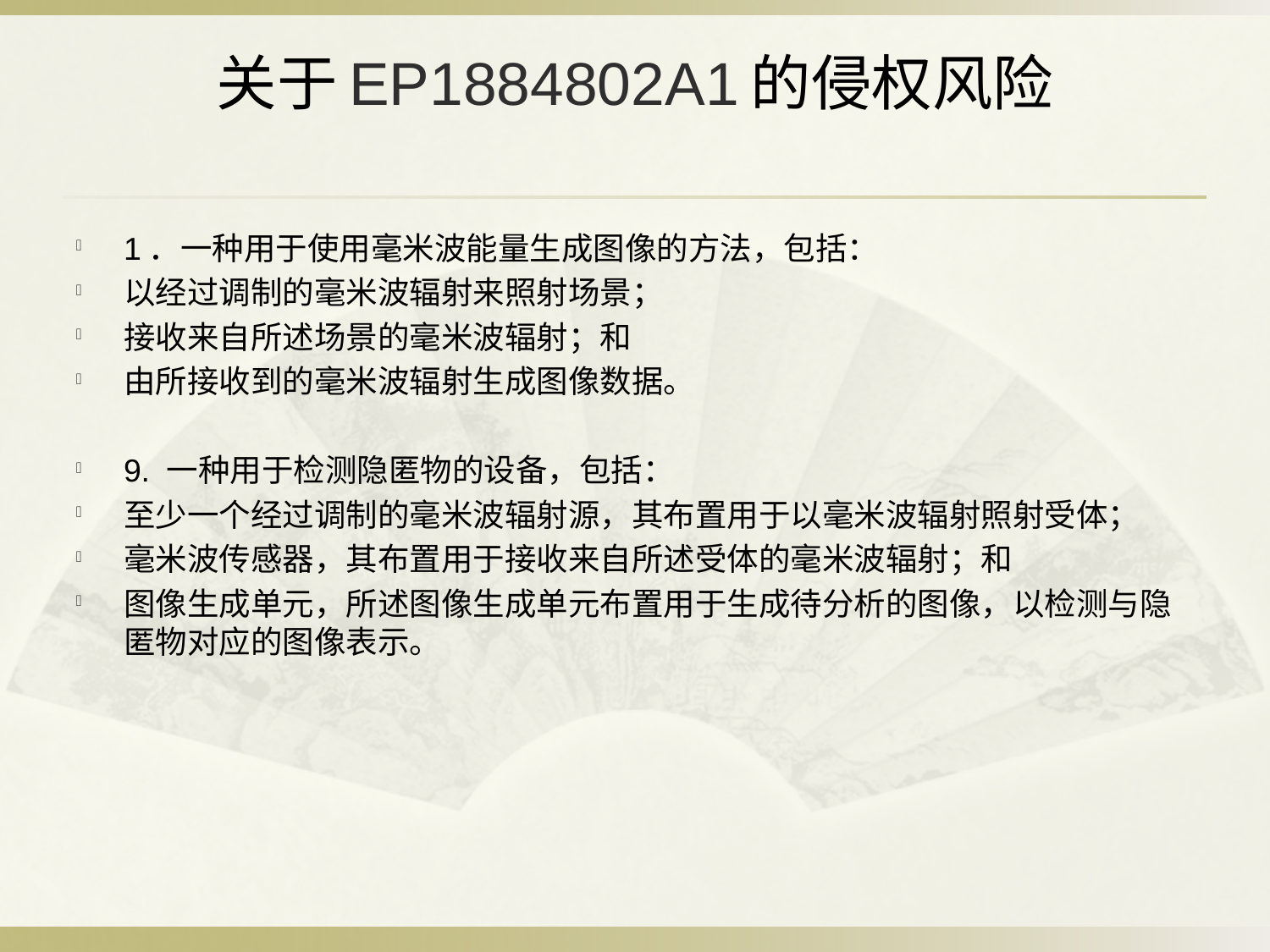

# 关于EP1884802A1的侵权风险
1．一种用于使用毫米波能量生成图像的方法，包括：
以经过调制的毫米波辐射来照射场景；
接收来自所述场景的毫米波辐射；和
由所接收到的毫米波辐射生成图像数据。

9. 一种用于检测隐匿物的设备，包括：
至少一个经过调制的毫米波辐射源，其布置用于以毫米波辐射照射受体；
毫米波传感器，其布置用于接收来自所述受体的毫米波辐射；和
图像生成单元，所述图像生成单元布置用于生成待分析的图像，以检测与隐匿物对应的图像表示。